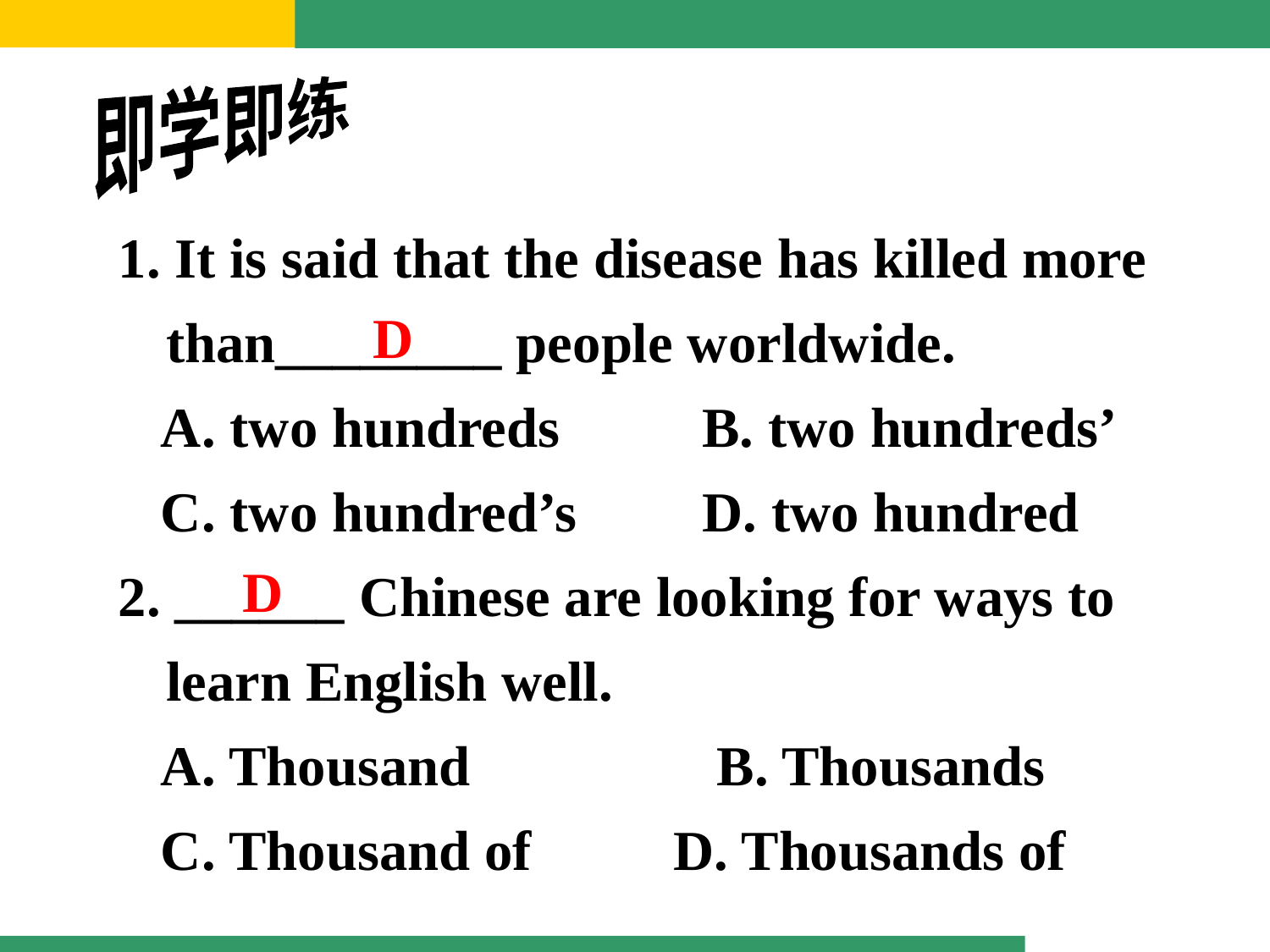

即学即练
1. It is said that the disease has killed more than________ people worldwide.
   A. two hundreds	  B. two hundreds’
   C. two hundred’s	  D. two hundred
2. ______ Chinese are looking for ways to learn English well.
   A. Thousand	            B. Thousands
   C. Thousand of          D. Thousands of
D
D